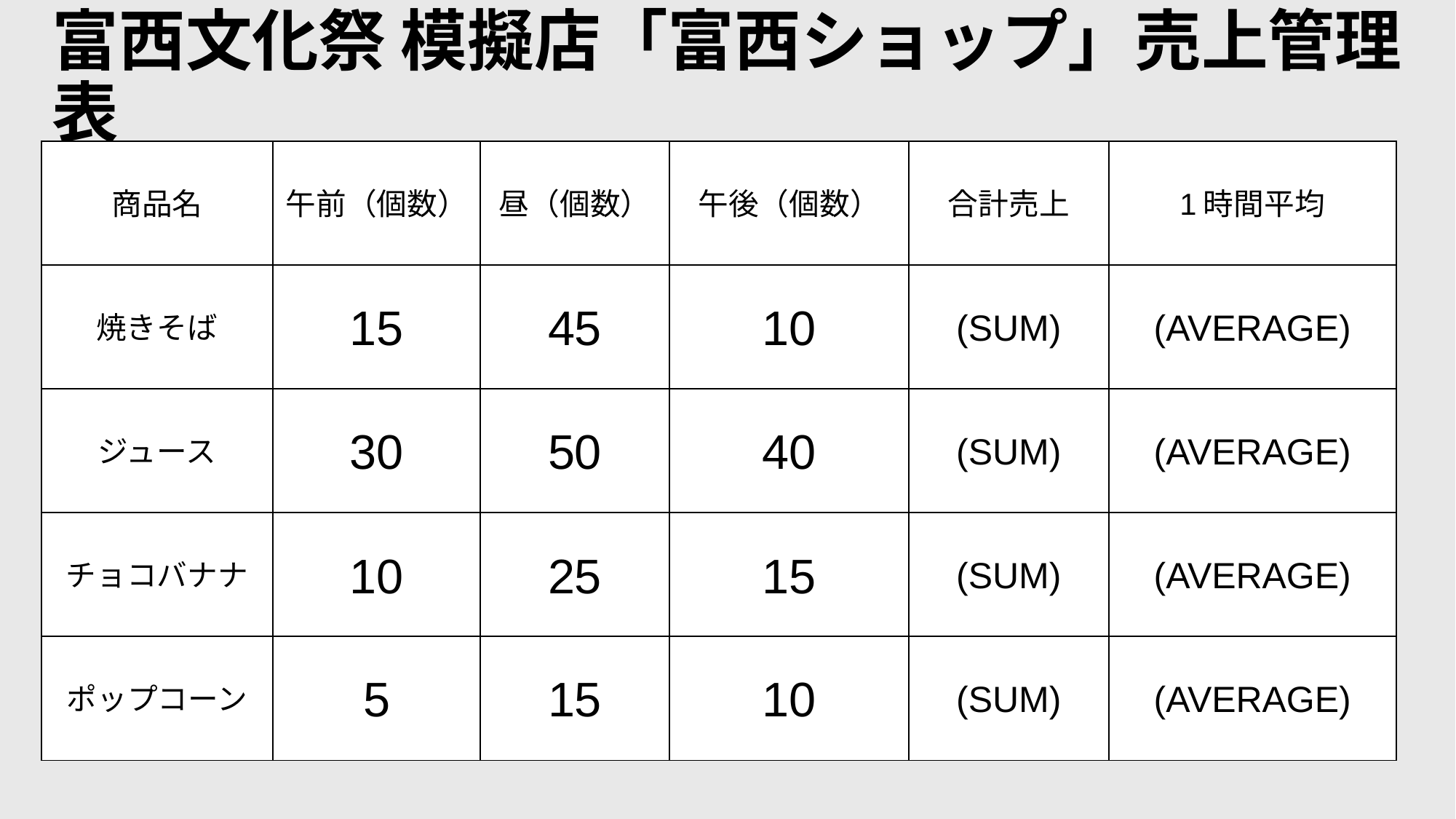

# 富西文化祭 模擬店「富西ショップ」売上管理表
| 商品名 | 午前（個数） | 昼（個数） | 午後（個数） | 合計売上 | 1時間平均 |
| --- | --- | --- | --- | --- | --- |
| 焼きそば | 15 | 45 | 10 | (SUM) | (AVERAGE) |
| ジュース | 30 | 50 | 40 | (SUM) | (AVERAGE) |
| チョコバナナ | 10 | 25 | 15 | (SUM) | (AVERAGE) |
| ポップコーン | 5 | 15 | 10 | (SUM) | (AVERAGE) |